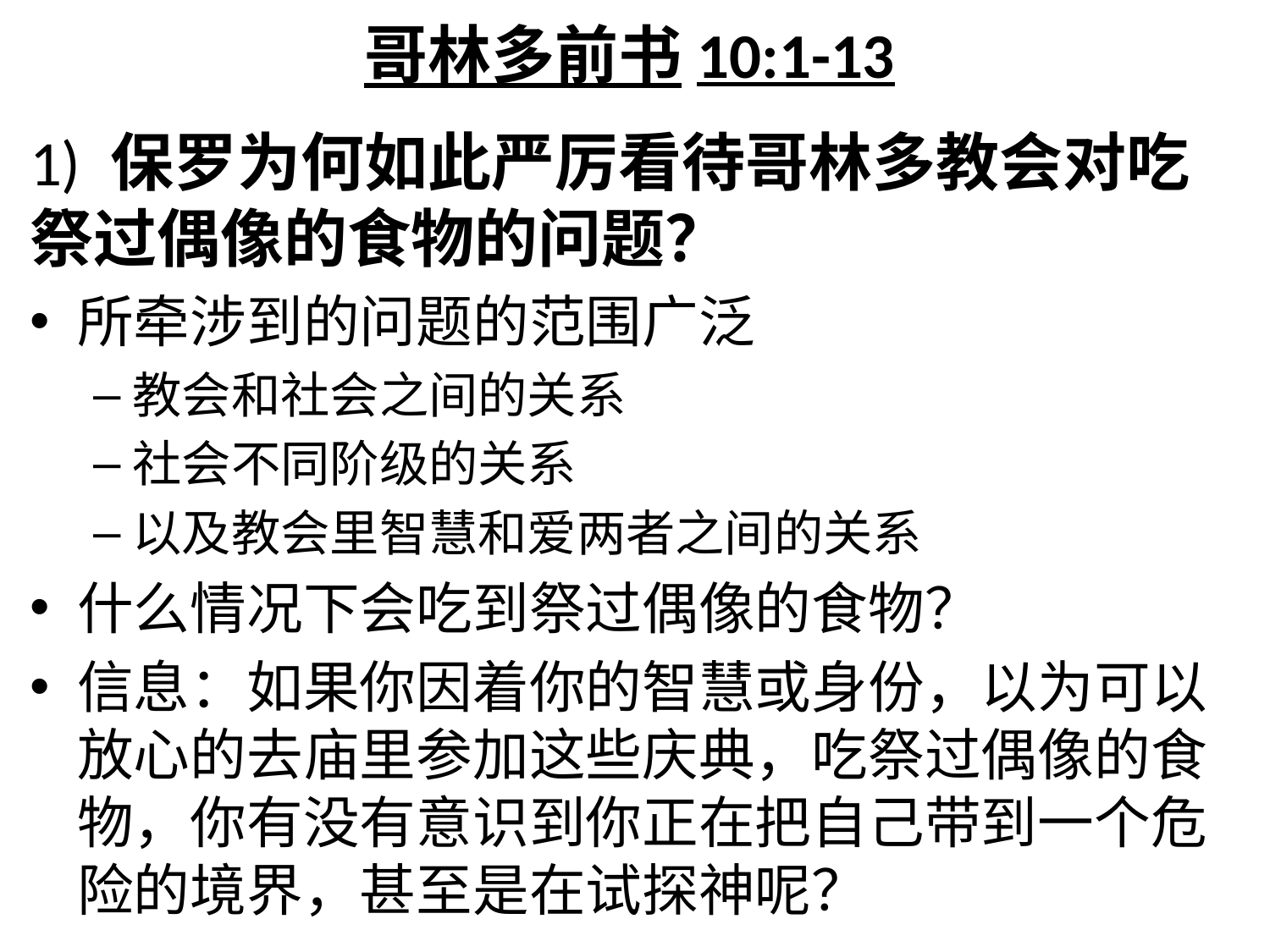

# 哥林多前书10:1-13
1) 保罗为何如此严厉看待哥林多教会对吃祭过偶像的食物的问题？
所牵涉到的问题的范围广泛
教会和社会之间的关系
社会不同阶级的关系
以及教会里智慧和爱两者之间的关系
什么情况下会吃到祭过偶像的食物？
信息：如果你因着你的智慧或身份，以为可以放心的去庙里参加这些庆典，吃祭过偶像的食物，你有没有意识到你正在把自己带到一个危险的境界，甚至是在试探神呢？